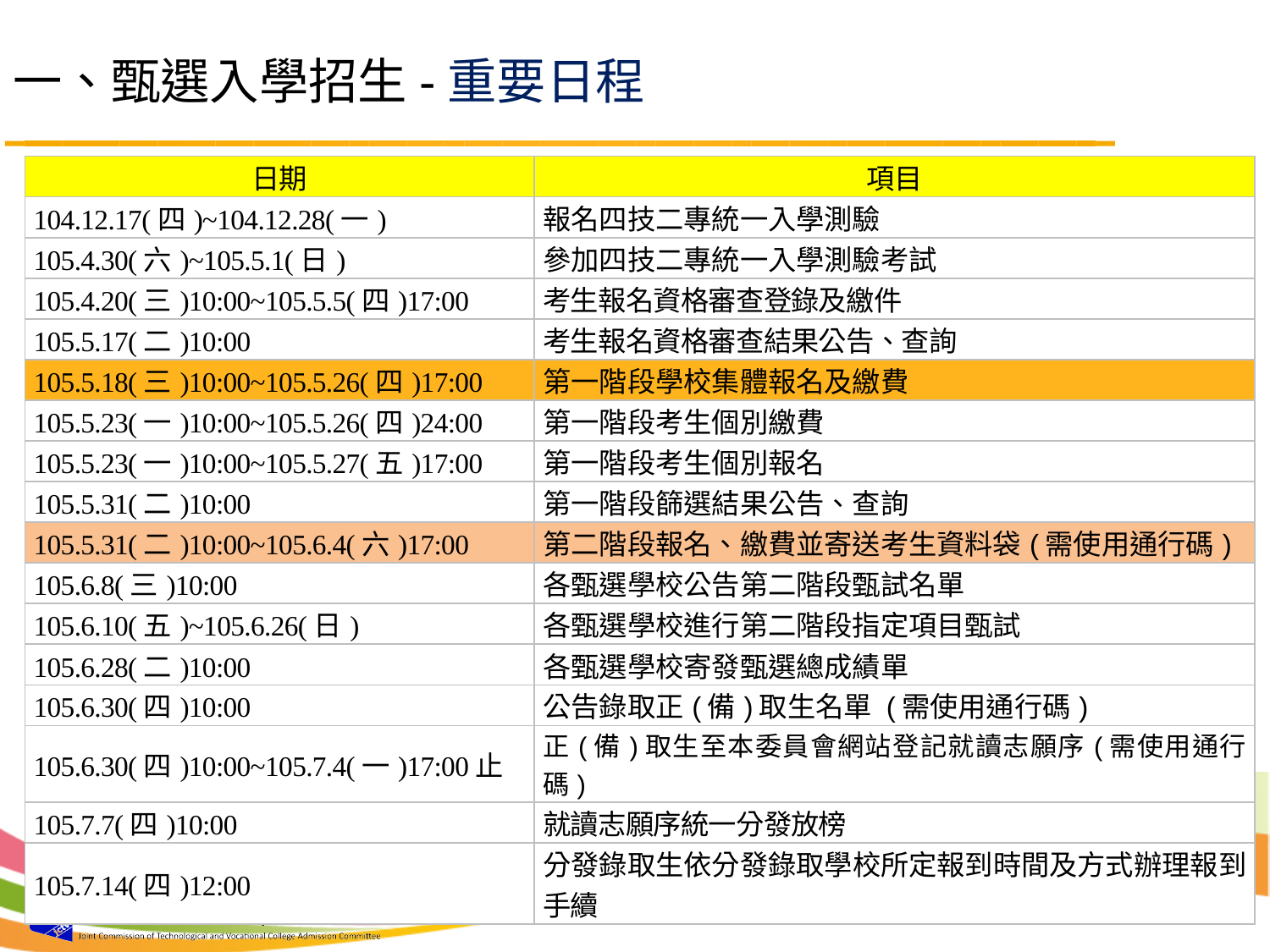

# 一、甄選入學招生-重要日程
| 日期 | 項目 |
| --- | --- |
| 104.12.17(四)~104.12.28(一) | 報名四技二專統一入學測驗 |
| 105.4.30(六)~105.5.1(日) | 參加四技二專統一入學測驗考試 |
| 105.4.20(三)10:00~105.5.5(四)17:00 | 考生報名資格審查登錄及繳件 |
| 105.5.17(二)10:00 | 考生報名資格審查結果公告、查詢 |
| 105.5.18(三)10:00~105.5.26(四)17:00 | 第一階段學校集體報名及繳費 |
| 105.5.23(一)10:00~105.5.26(四)24:00 | 第一階段考生個別繳費 |
| 105.5.23(一)10:00~105.5.27(五)17:00 | 第一階段考生個別報名 |
| 105.5.31(二)10:00 | 第一階段篩選結果公告、查詢 |
| 105.5.31(二)10:00~105.6.4(六)17:00 | 第二階段報名、繳費並寄送考生資料袋(需使用通行碼) |
| 105.6.8(三)10:00 | 各甄選學校公告第二階段甄試名單 |
| 105.6.10(五)~105.6.26(日) | 各甄選學校進行第二階段指定項目甄試 |
| 105.6.28(二)10:00 | 各甄選學校寄發甄選總成績單 |
| 105.6.30(四)10:00 | 公告錄取正(備)取生名單 (需使用通行碼) |
| 105.6.30(四)10:00~105.7.4(一)17:00止 | 正(備)取生至本委員會網站登記就讀志願序(需使用通行碼) |
| 105.7.7(四)10:00 | 就讀志願序統一分發放榜 |
| 105.7.14(四)12:00 | 分發錄取生依分發錄取學校所定報到時間及方式辦理報到手續 |
6